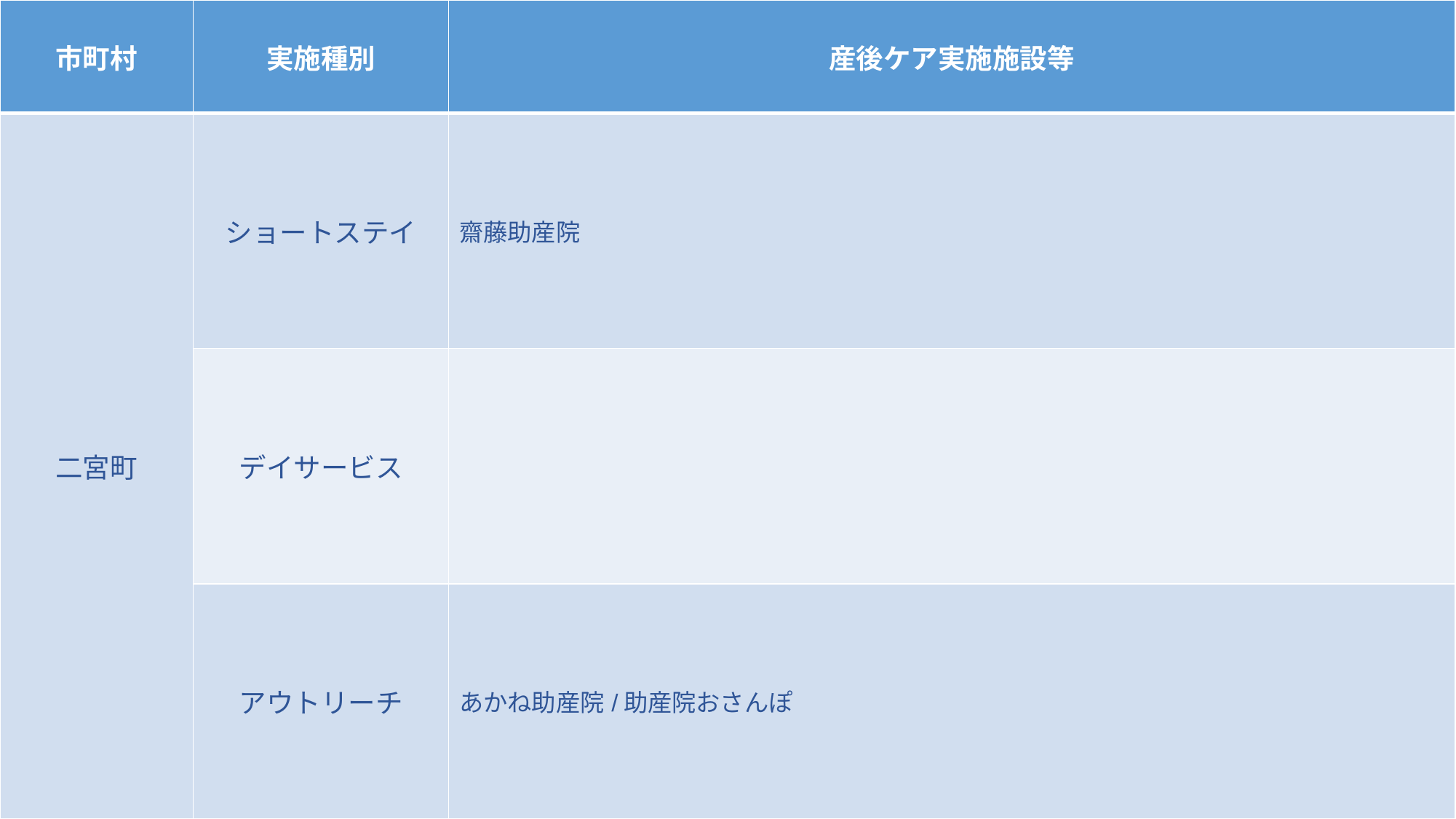

| 市町村 | 実施種別 | 産後ケア実施施設等 |
| --- | --- | --- |
| 二宮町 | ショートステイ | 齋藤助産院 |
|  | デイサービス |  |
|  | アウトリーチ | あかね助産院/助産院おさんぽ |